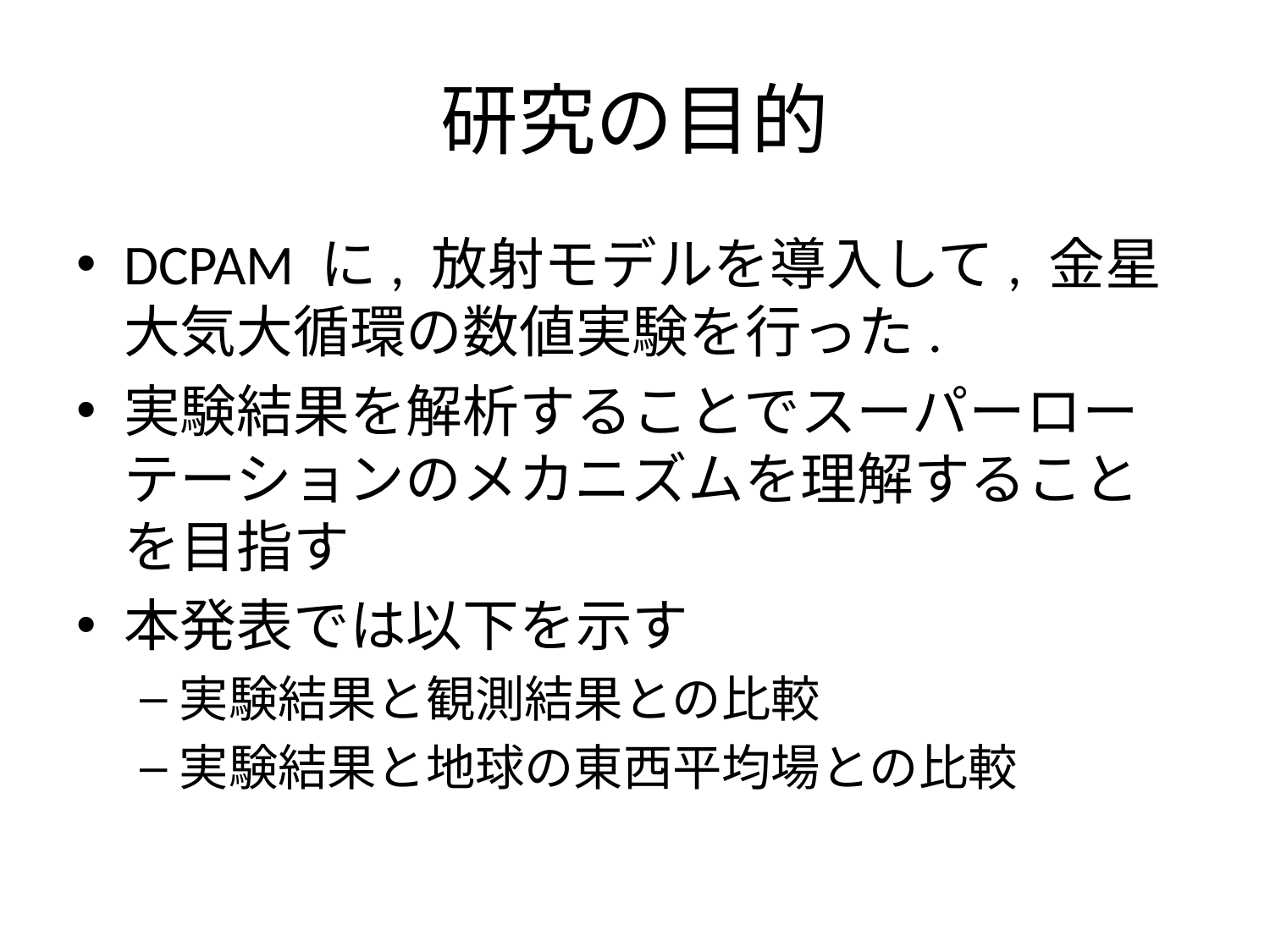

# 研究の目的
DCPAM に, 放射モデルを導入して, 金星大気大循環の数値実験を行った.
実験結果を解析することでスーパーローテーションのメカニズムを理解することを目指す
本発表では以下を示す
実験結果と観測結果との比較
実験結果と地球の東西平均場との比較